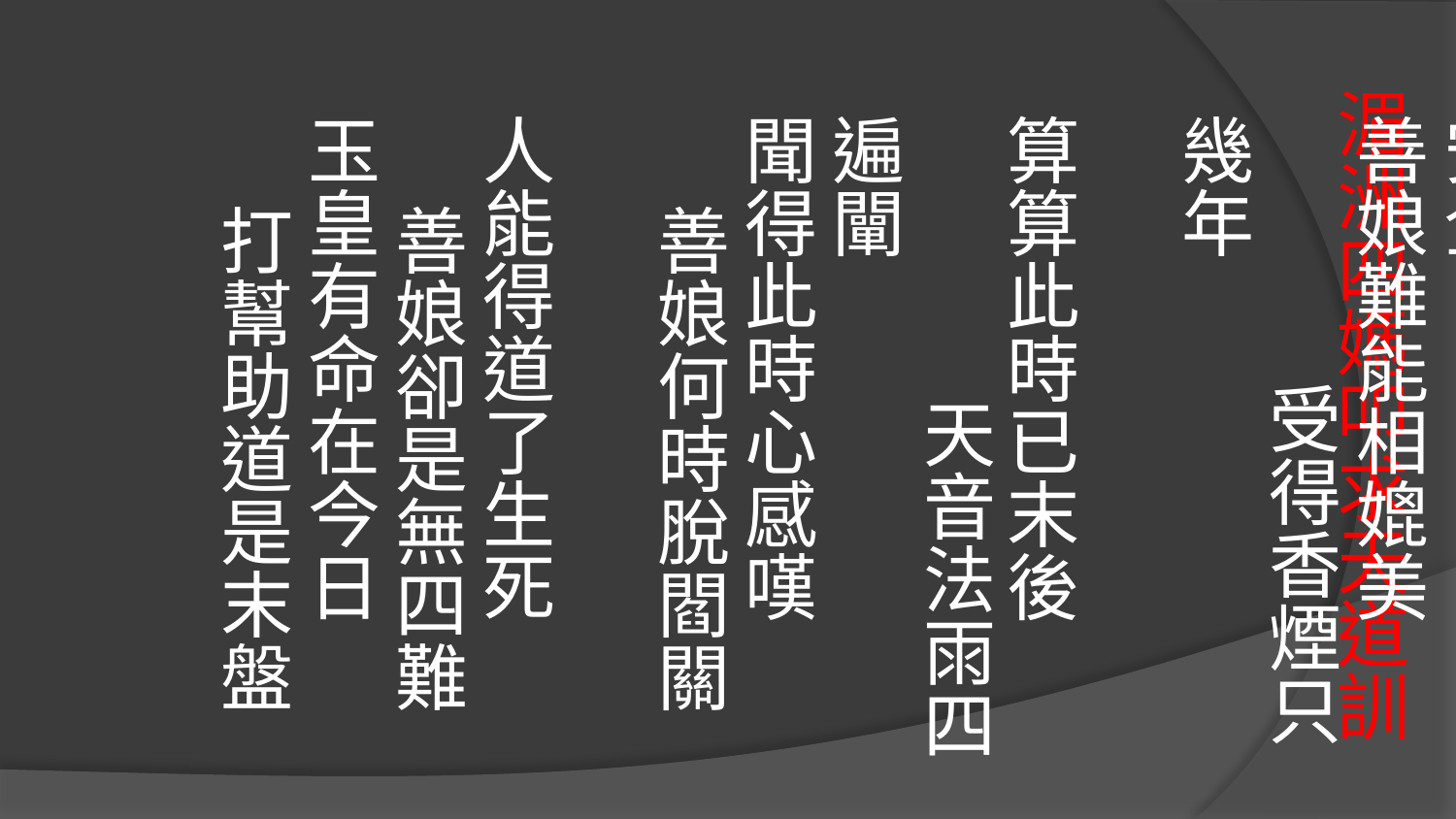

爾們得道佛門入　　　            濟公活佛佑安全
善娘難能相媲美　　　            受得香煙只幾年
算算此時已末後              　　　天音法雨四遍闡
聞得此時心感嘆　　　 善娘何時脫閻關
人能得道了生死　　　 善娘卻是無四難
玉皇有命在今日　　　 打幫助道是末盤
# 湄洲四媽叩求天道訓